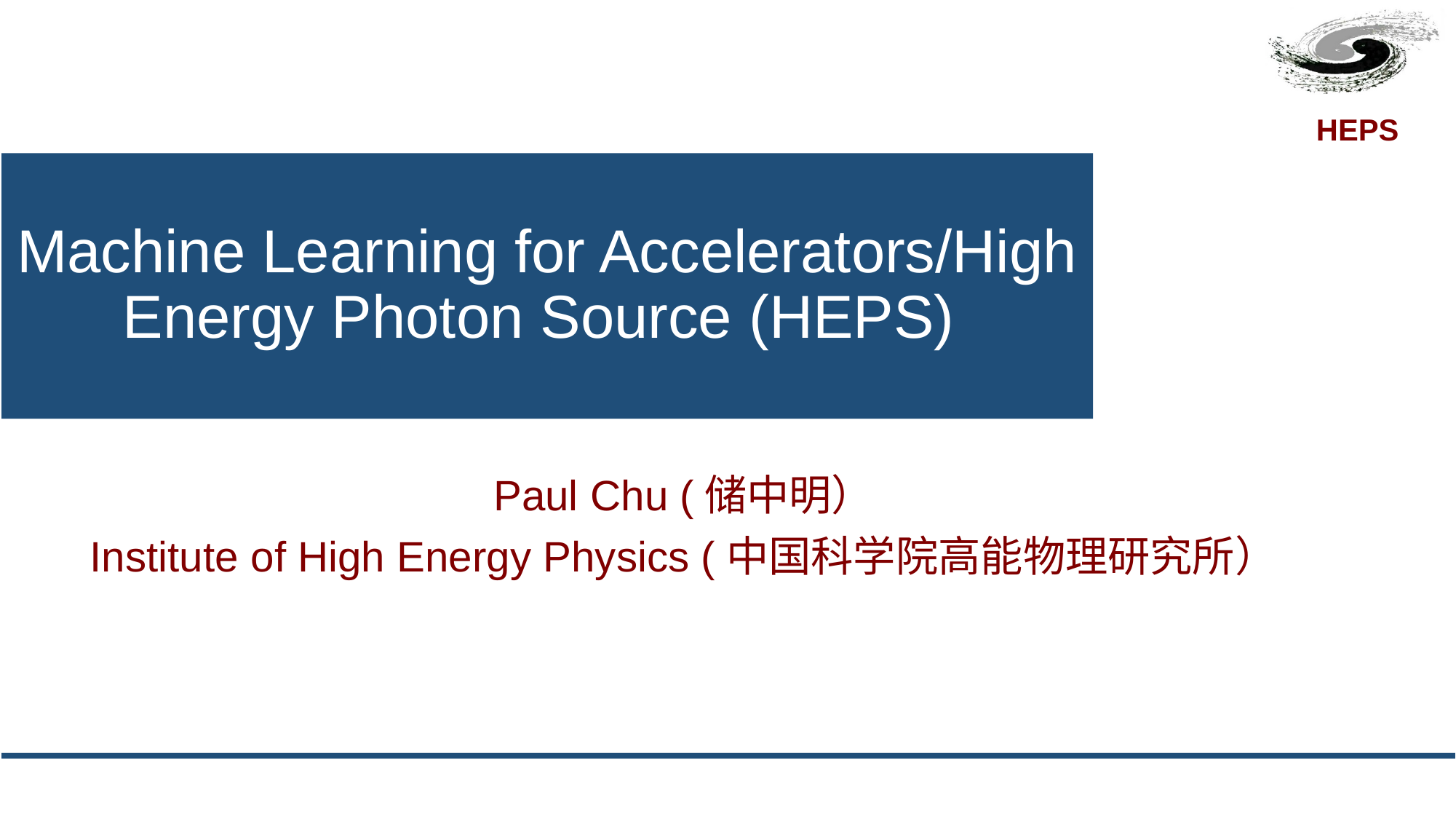

# Machine Learning for Accelerators/High Energy Photon Source (HEPS)
Paul Chu (储中明）
Institute of High Energy Physics (中国科学院高能物理研究所）